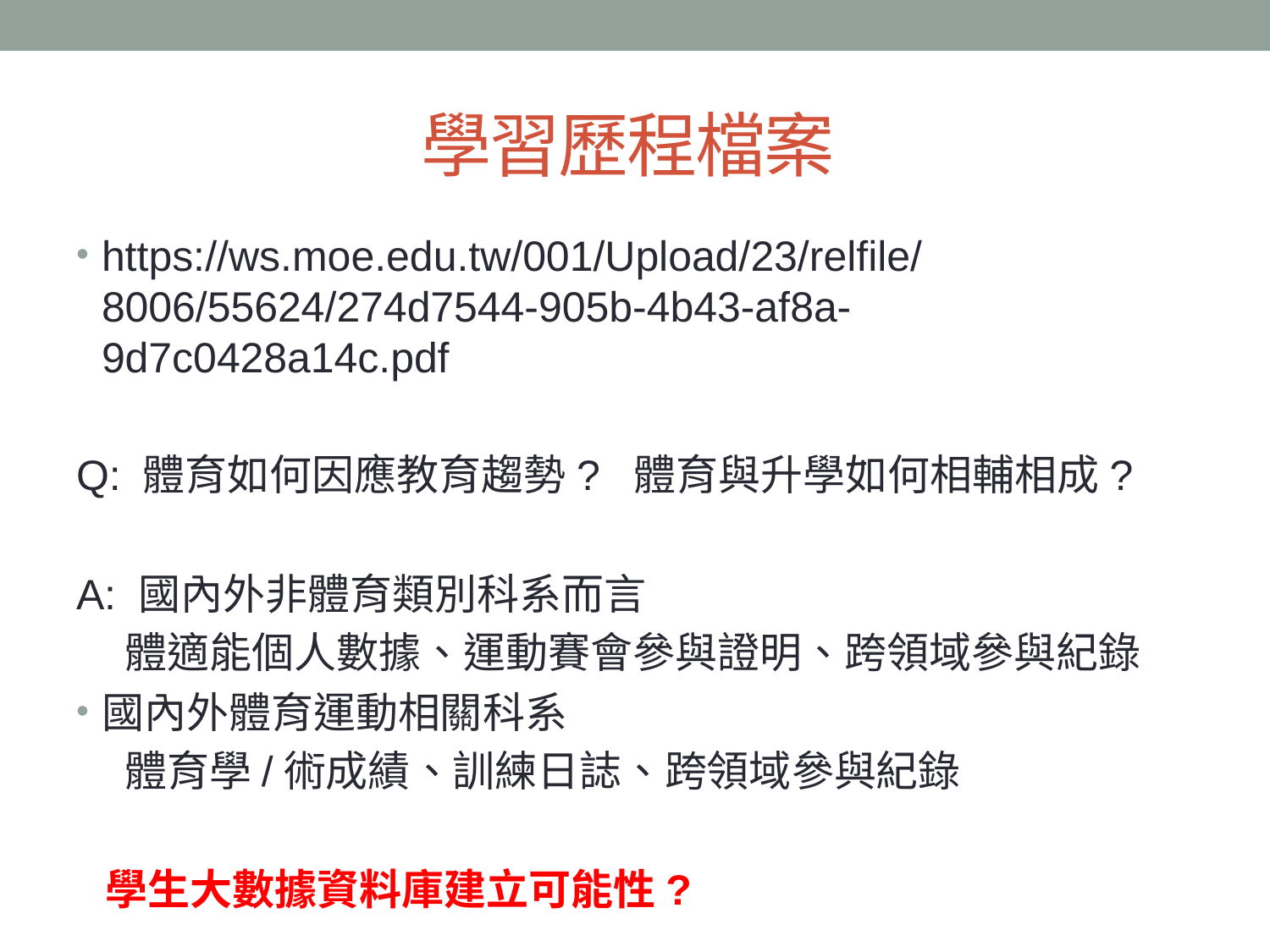

# 學習歷程檔案
https://ws.moe.edu.tw/001/Upload/23/relfile/8006/55624/274d7544-905b-4b43-af8a-9d7c0428a14c.pdf

Q: 體育如何因應教育趨勢?  體育與升學如何相輔相成?

A: 國內外非體育類別科系而言
    體適能個人數據、運動賽會參與證明、跨領域參與紀錄
國內外體育運動相關科系
    體育學/術成績、訓練日誌、跨領域參與紀錄

  學生大數據資料庫建立可能性?